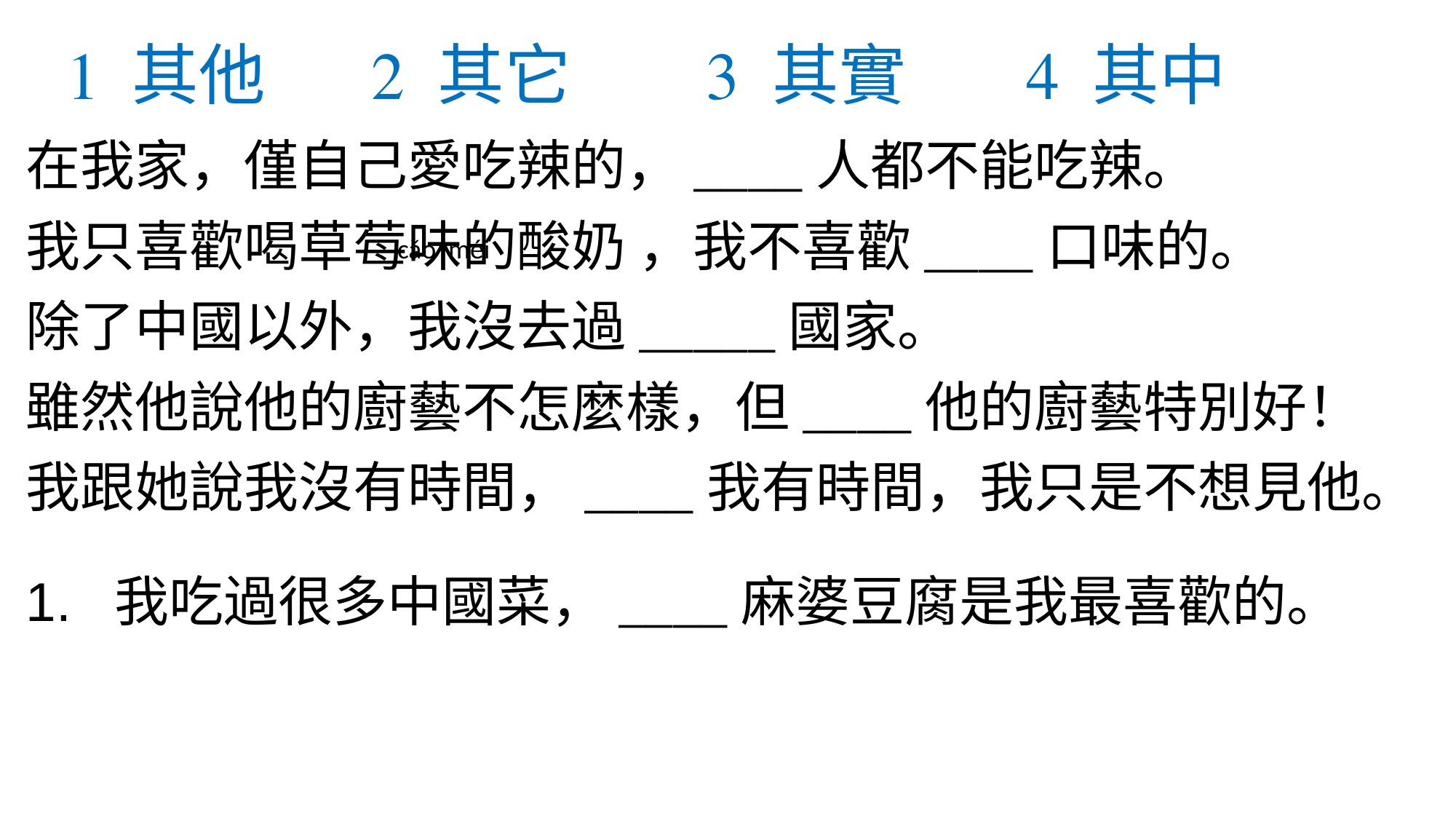

# 1 其他      2 其它        3 其實       4 其中
在我家，僅自己愛吃辣的，____人都不能吃辣。
我只喜歡喝草莓味的酸奶 ，我不喜歡____口味的。
除了中國以外，我沒去過_____國家。
雖然他說他的廚藝不怎麼樣，但____他的廚藝特別好！
我跟她說我沒有時間，____我有時間，我只是不想見他。
我吃過很多中國菜，____麻婆豆腐是我最喜歡的。
cǎo  méi